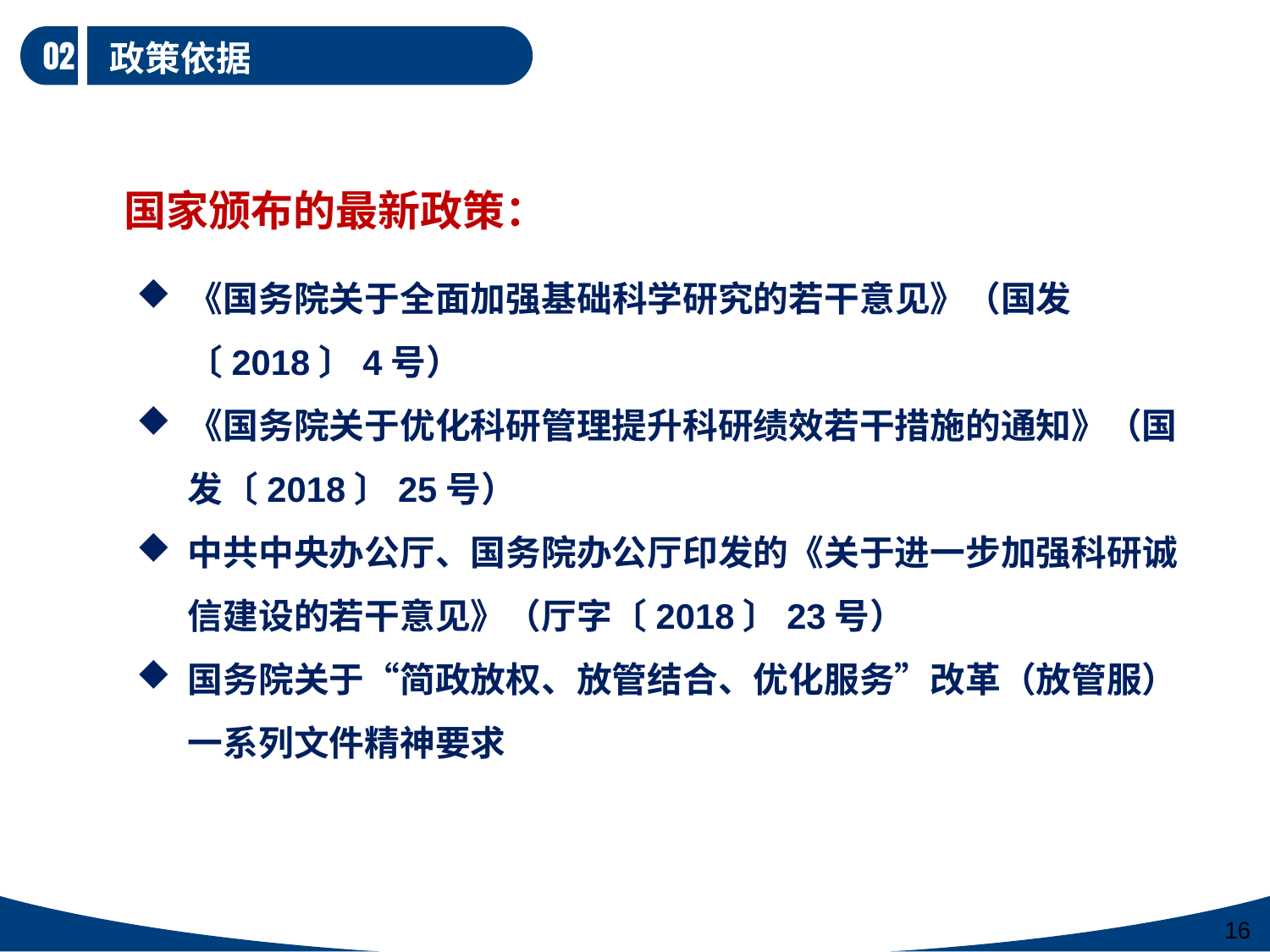

政策依据
02
国家颁布的最新政策：
《国务院关于全面加强基础科学研究的若干意见》（国发〔2018〕4号）
《国务院关于优化科研管理提升科研绩效若干措施的通知》（国发〔2018〕25号）
中共中央办公厅、国务院办公厅印发的《关于进一步加强科研诚信建设的若干意见》（厅字〔2018〕23号）
国务院关于“简政放权、放管结合、优化服务”改革（放管服）一系列文件精神要求

16